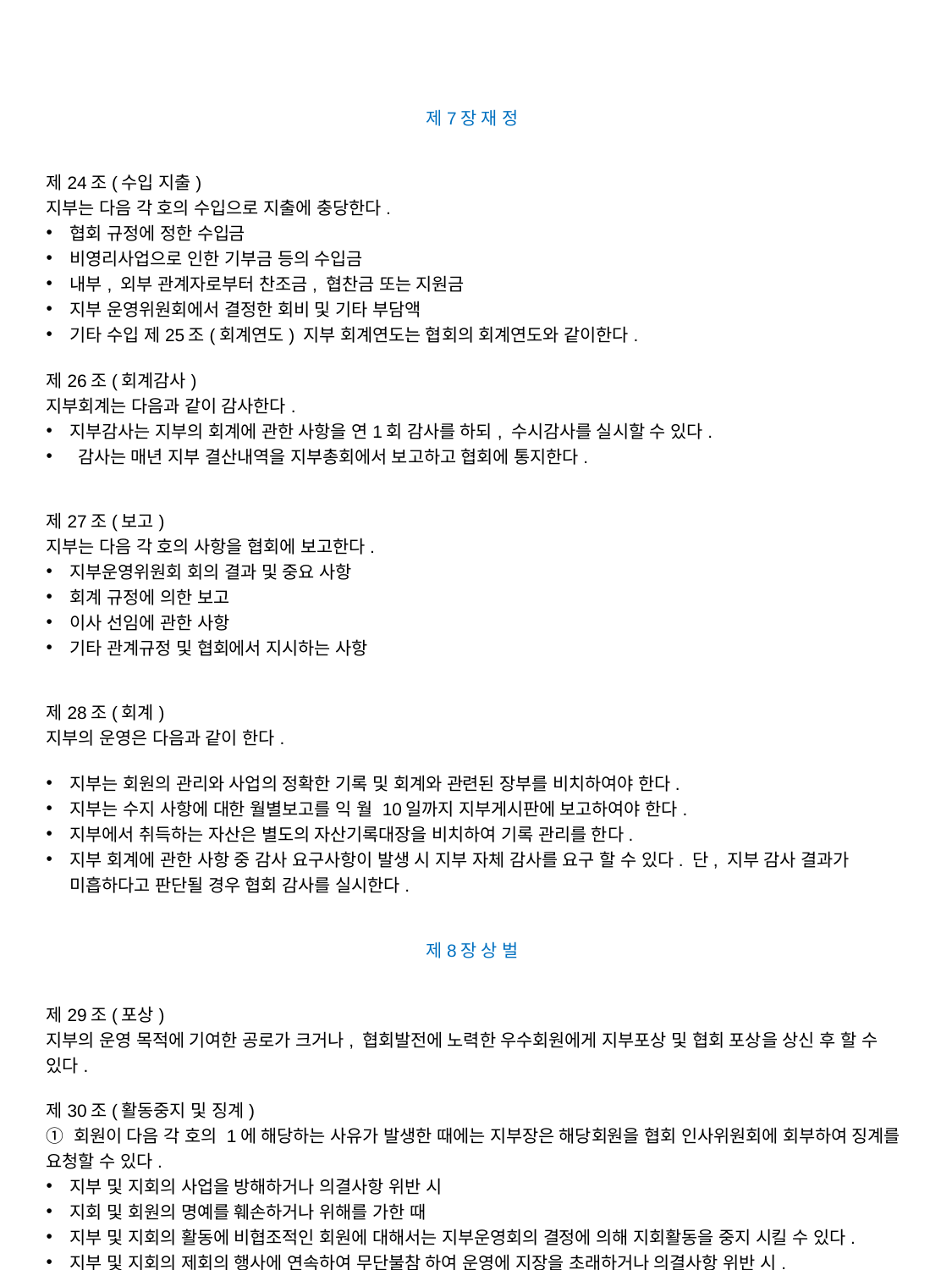

| 제7장 재 정 제24조(수입 지출) 지부는 다음 각 호의 수입으로 지출에 충당한다. 협회 규정에 정한 수입금 비영리사업으로 인한 기부금 등의 수입금 내부, 외부 관계자로부터 찬조금, 협찬금 또는 지원금 지부 운영위원회에서 결정한 회비 및 기타 부담액 기타 수입 제25조(회계연도) 지부 회계연도는 협회의 회계연도와 같이한다. 제26조(회계감사) 지부회계는 다음과 같이 감사한다. 지부감사는 지부의 회계에 관한 사항을 연1회 감사를 하되, 수시감사를 실시할 수 있다. 감사는 매년 지부 결산내역을 지부총회에서 보고하고 협회에 통지한다. 제27조(보고) 지부는 다음 각 호의 사항을 협회에 보고한다. 지부운영위원회 회의 결과 및 중요 사항 회계 규정에 의한 보고 이사 선임에 관한 사항 기타 관계규정 및 협회에서 지시하는 사항 제28조(회계) 지부의 운영은 다음과 같이 한다. 지부는 회원의 관리와 사업의 정확한 기록 및 회계와 관련된 장부를 비치하여야 한다. 지부는 수지 사항에 대한 월별보고를 익 월 10일까지 지부게시판에 보고하여야 한다. 지부에서 취득하는 자산은 별도의 자산기록대장을 비치하여 기록 관리를 한다. 지부 회계에 관한 사항 중 감사 요구사항이 발생 시 지부 자체 감사를 요구 할 수 있다. 단, 지부 감사 결과가 미흡하다고 판단될 경우 협회 감사를 실시한다. 제8장 상 벌 제29조(포상) 지부의 운영 목적에 기여한 공로가 크거나, 협회발전에 노력한 우수회원에게 지부포상 및 협회 포상을 상신 후 할 수 있다. 제30조(활동중지 및 징계) ① 회원이 다음 각 호의 1에 해당하는 사유가 발생한 때에는 지부장은 해당회원을 협회 인사위원회에 회부하여 징계를 요청할 수 있다. 지부 및 지회의 사업을 방해하거나 의결사항 위반 시 지회 및 회원의 명예를 훼손하거나 위해를 가한 때 지부 및 지회의 활동에 비협조적인 회원에 대해서는 지부운영회의 결정에 의해 지회활동을 중지 시킬 수 있다. 지부 및 지회의 제회의 행사에 연속하여 무단불참 하여 운영에 지장을 초래하거나 의결사항 위반 시. 지부 및 지회의 정당한 지시, 지침에 반하여 집단행동(2인 이상)등으로 운영에 지장을 초래한 경우. 위2 호의 결정사항에 대하여 해당회원은 협회인사위원회에 제소하여 복권을 요청할 수 있다. |
| --- |